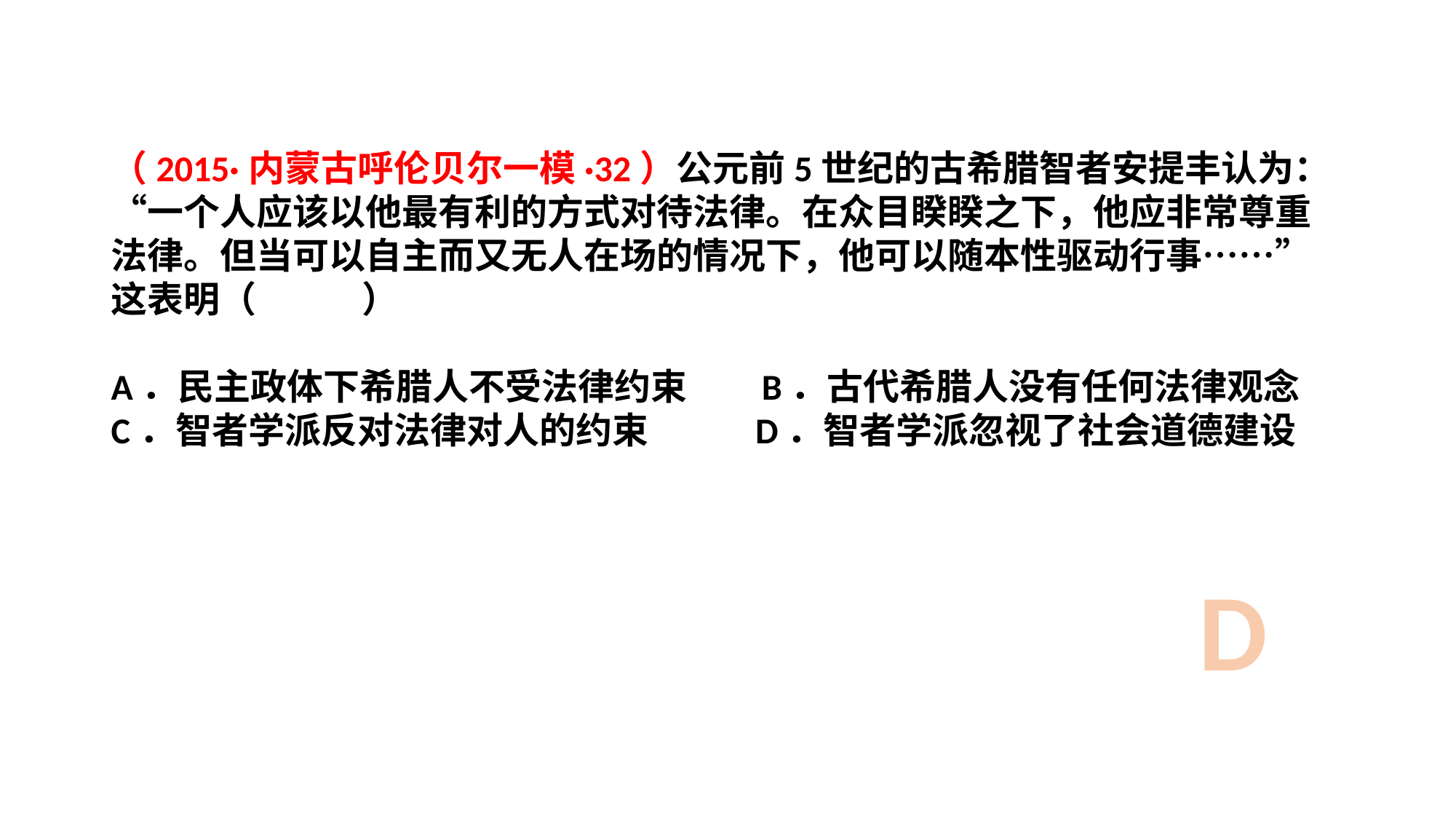

（2015·内蒙古呼伦贝尔一模·32）公元前5世纪的古希腊智者安提丰认为：“一个人应该以他最有利的方式对待法律。在众目睽睽之下，他应非常尊重法律。但当可以自主而又无人在场的情况下，他可以随本性驱动行事……”这表明（　　    ）

A．民主政体下希腊人不受法律约束        B．古代希腊人没有任何法律观念
C．智者学派反对法律对人的约束            D．智者学派忽视了社会道德建设

D